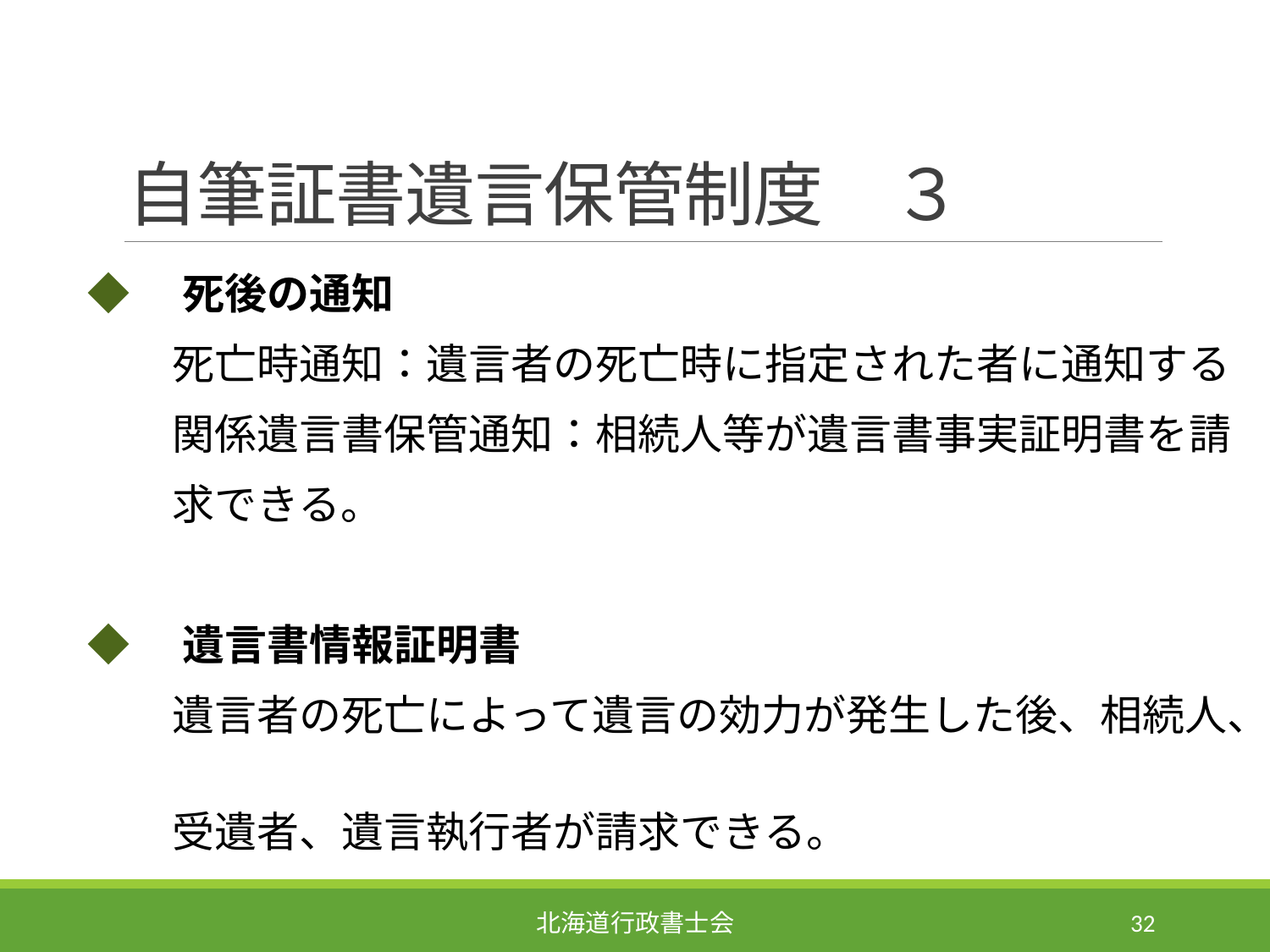

# 自筆証書遺言保管制度　３
◆　死後の通知
　　死亡時通知：遺言者の死亡時に指定された者に通知する
　　関係遺言書保管通知：相続人等が遺言書事実証明書を請
　　求できる。

◆　遺言書情報証明書
　　遺言者の死亡によって遺言の効力が発生した後、相続人、
　　受遺者、遺言執行者が請求できる。
北海道行政書士会
32